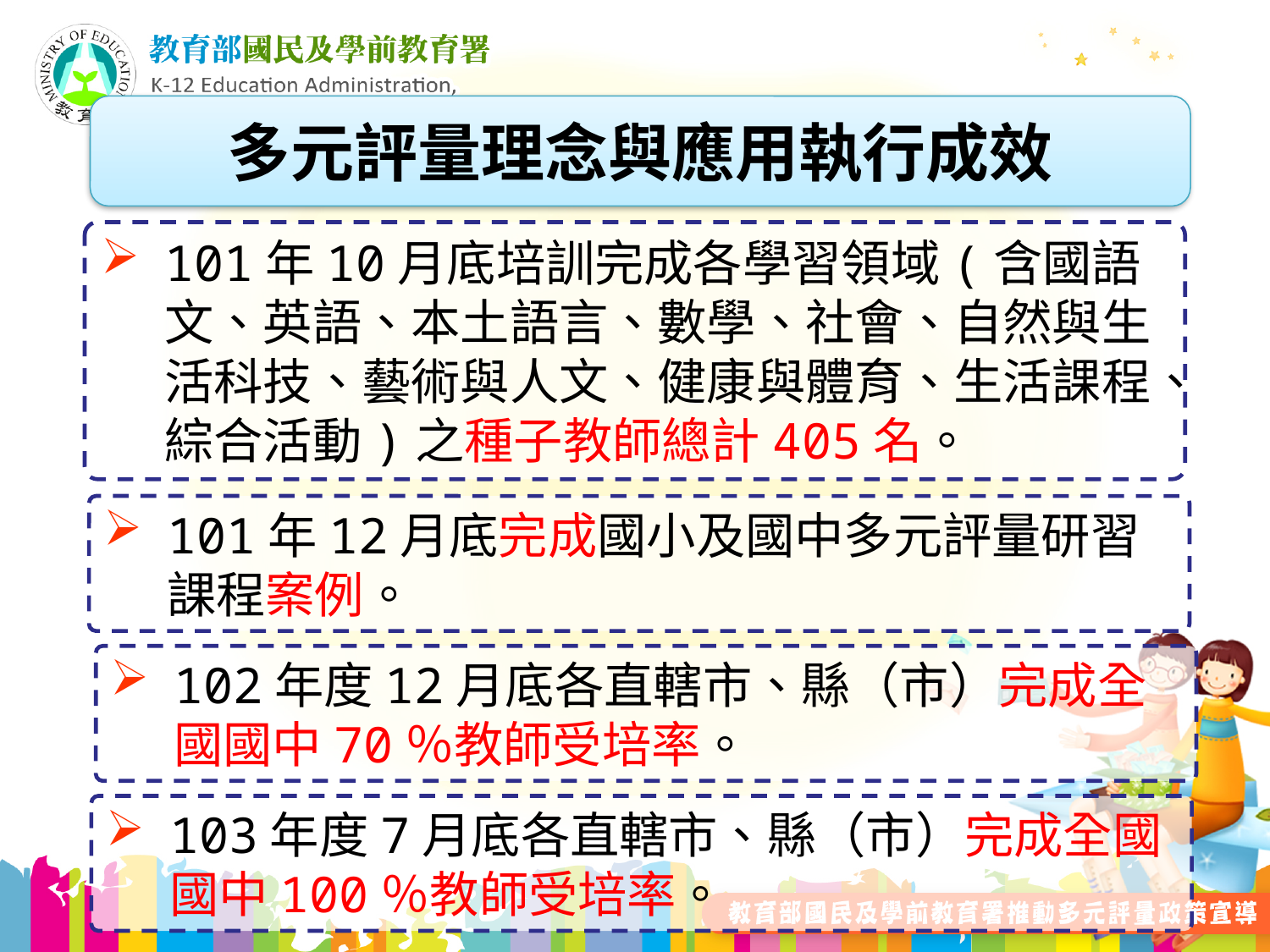

多元評量理念與應用執行成效
101年10月底培訓完成各學習領域(含國語文、英語、本土語言、數學、社會、自然與生活科技、藝術與人文、健康與體育、生活課程、綜合活動)之種子教師總計405名。
101年12月底完成國小及國中多元評量研習課程案例。
102年度12月底各直轄市、縣（市）完成全國國中70％教師受培率。
103年度7月底各直轄市、縣（市）完成全國國中100％教師受培率。